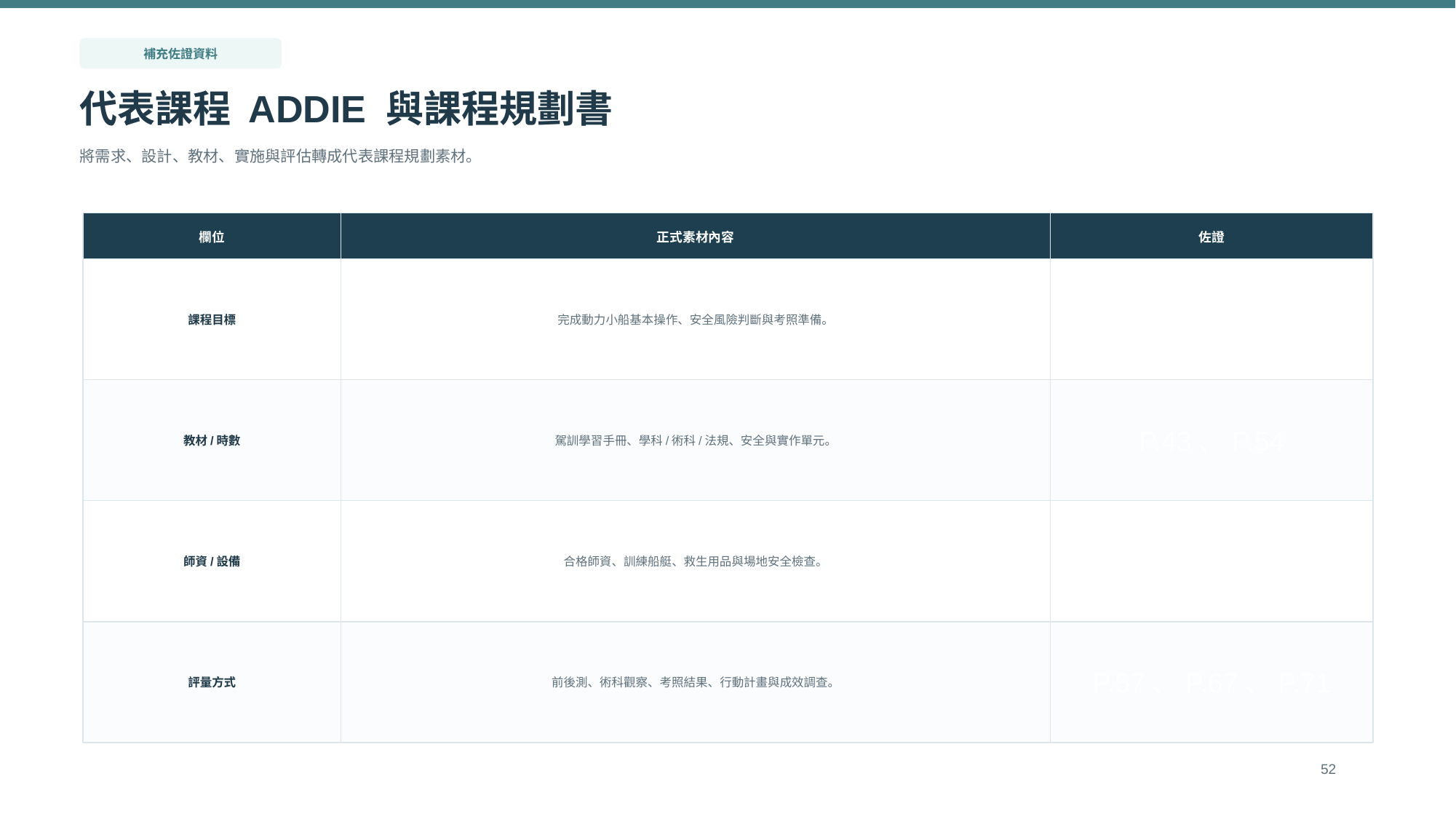

補充佐證資料
代表課程 ADDIE 與課程規劃書
將需求、設計、教材、實施與評估轉成代表課程規劃素材。
欄位
正式素材內容
佐證
課程目標
完成動力小船基本操作、安全風險判斷與考照準備。
P.34、P.56
教材/時數
駕訓學習手冊、學科/術科/法規、安全與實作單元。
P.43、P.54
師資/設備
合格師資、訓練船艇、救生用品與場地安全檢查。
P.47、P.55
評量方式
前後測、術科觀察、考照結果、行動計畫與成效調查。
P.57、P.67、P.71
52